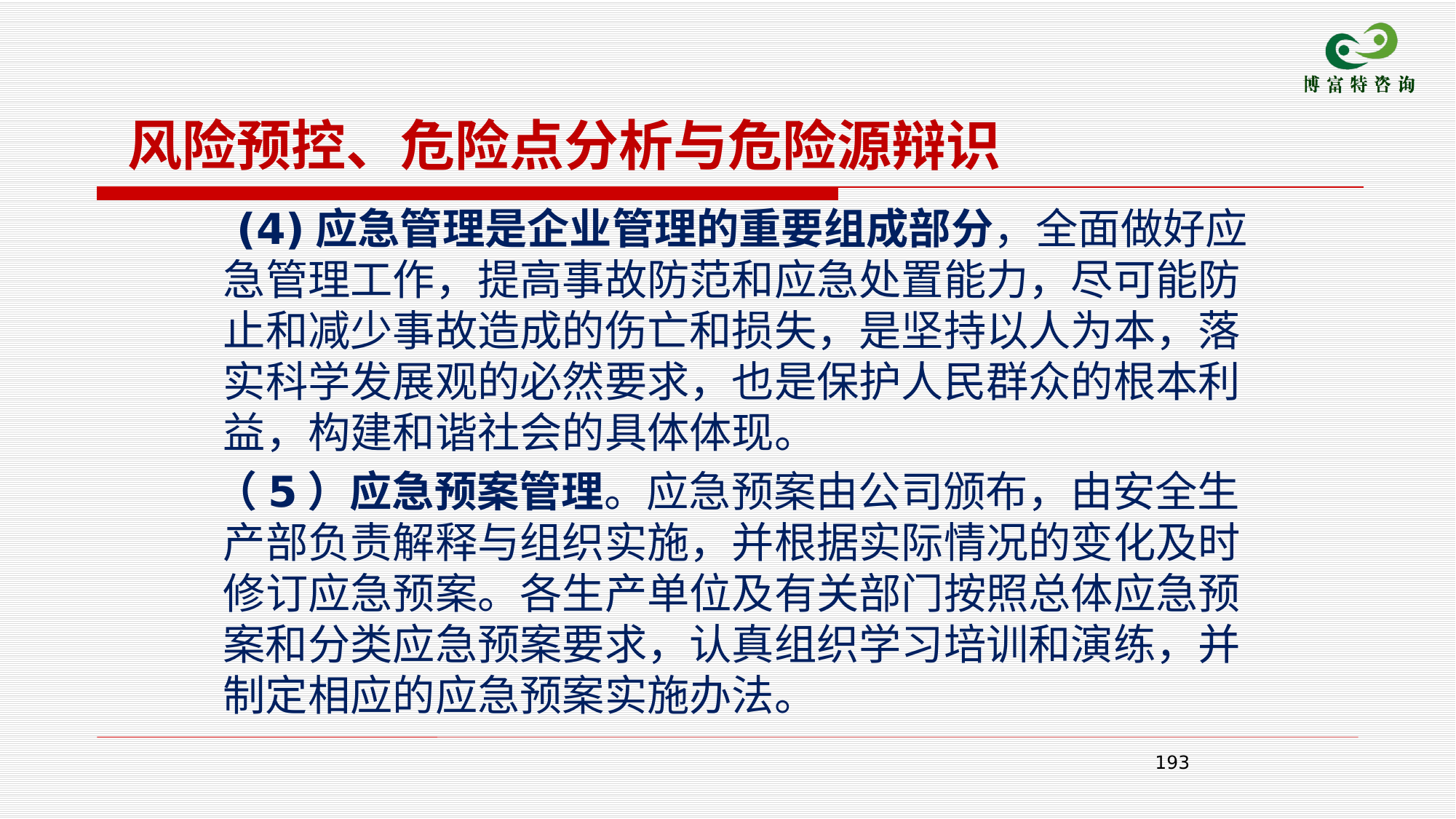

风险预控、危险点分析与危险源辩识
      (4)应急管理是企业管理的重要组成部分，全面做好应急管理工作，提高事故防范和应急处置能力，尽可能防止和减少事故造成的伤亡和损失，是坚持以人为本，落实科学发展观的必然要求，也是保护人民群众的根本利益，构建和谐社会的具体体现。
    （5）应急预案管理。应急预案由公司颁布，由安全生产部负责解释与组织实施，并根据实际情况的变化及时修订应急预案。各生产单位及有关部门按照总体应急预案和分类应急预案要求，认真组织学习培训和演练，并制定相应的应急预案实施办法。

193